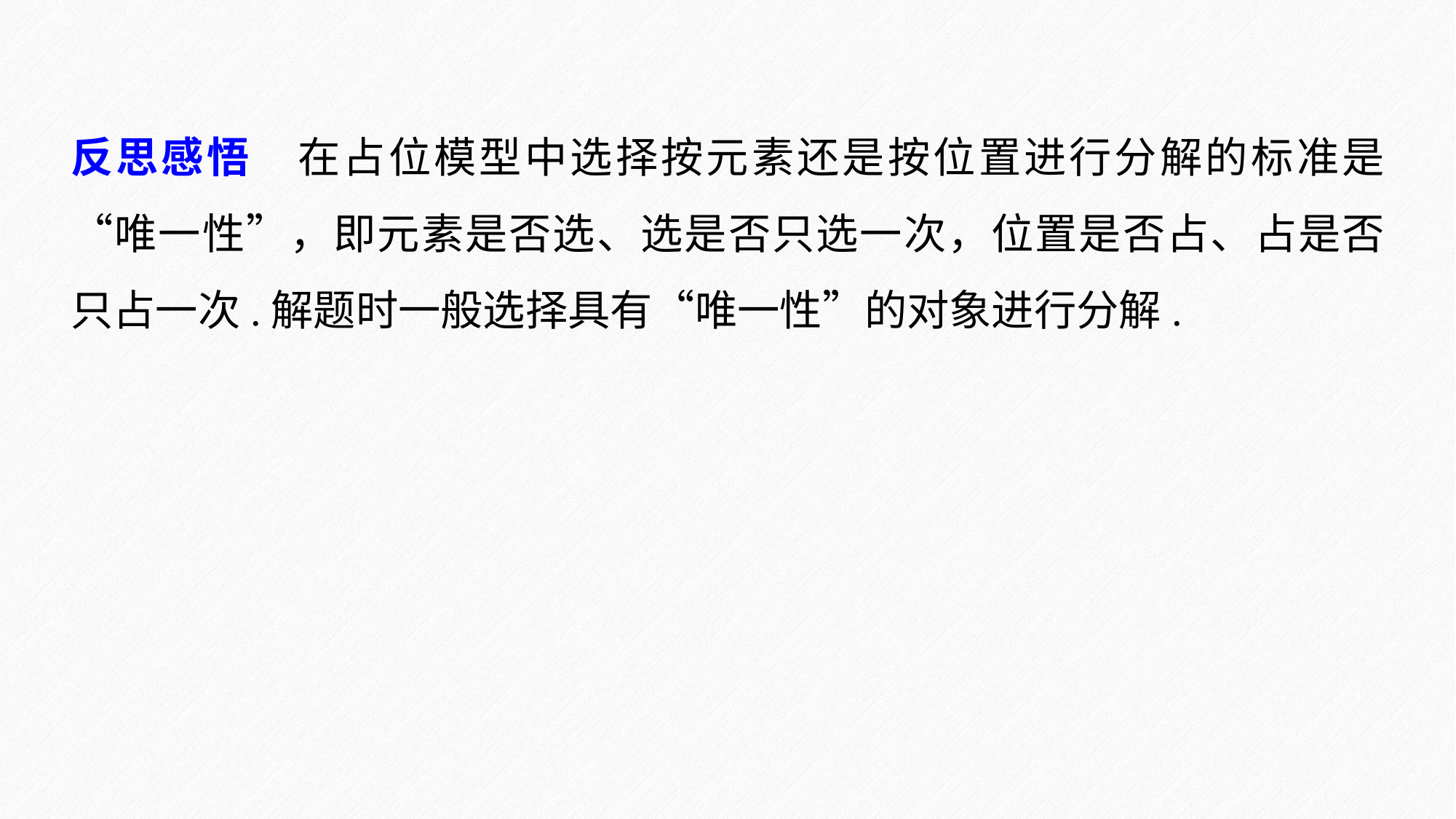

反思感悟　在占位模型中选择按元素还是按位置进行分解的标准是“唯一性”，即元素是否选、选是否只选一次，位置是否占、占是否只占一次.解题时一般选择具有“唯一性”的对象进行分解.